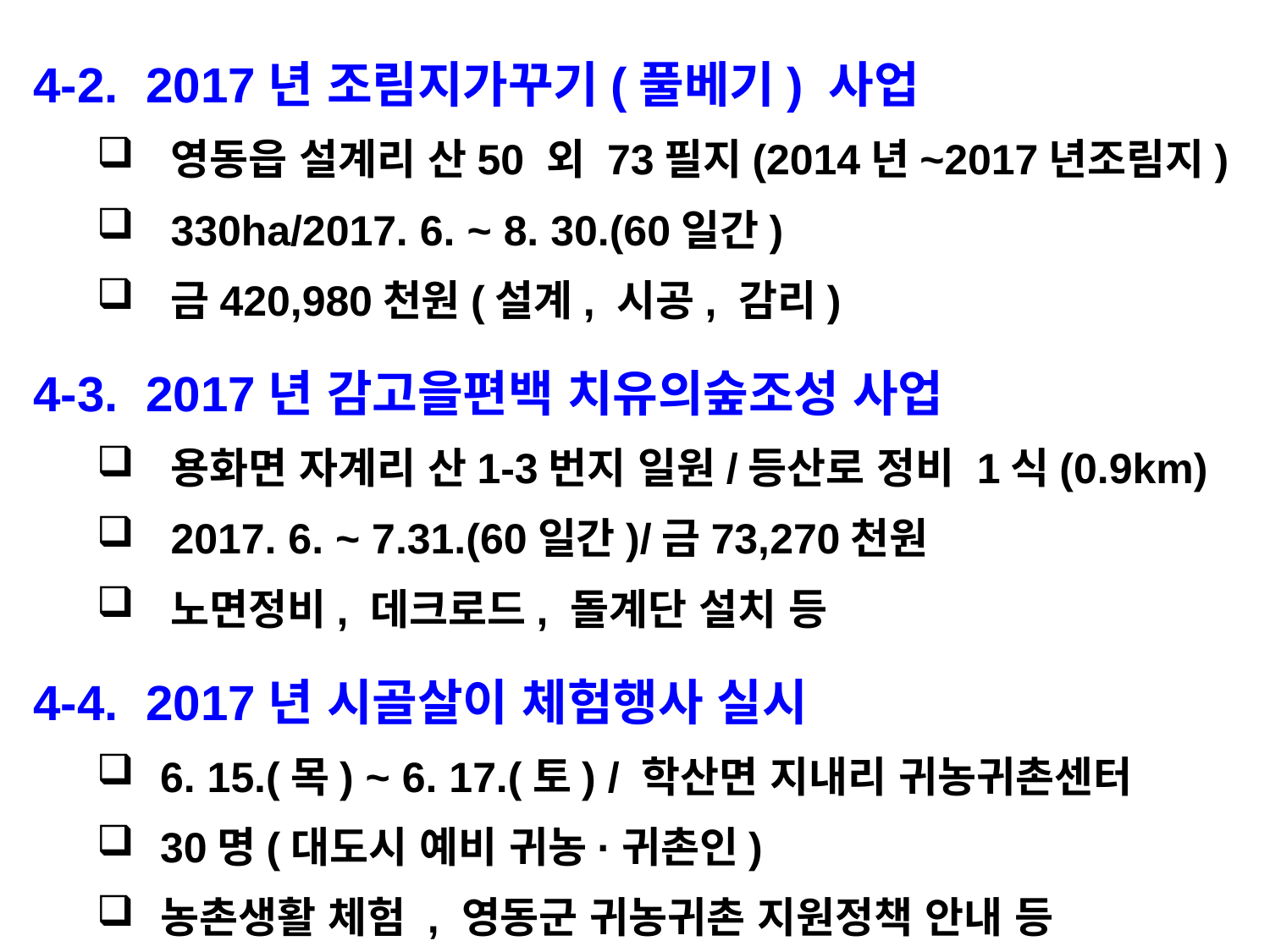

4-2.  2017년 조림지가꾸기(풀베기) 사업
영동읍 설계리 산50 외 73필지(2014년~2017년조림지)
330ha/2017. 6. ~ 8. 30.(60일간)
금420,980천원(설계, 시공, 감리)

4-3.  2017년 감고을편백 치유의숲조성 사업
용화면 자계리 산1-3번지 일원/등산로 정비 1식(0.9km)
2017. 6. ~ 7.31.(60일간)/금73,270천원
노면정비, 데크로드, 돌계단 설치 등

4-4.  2017년 시골살이 체험행사 실시
6. 15.(목) ~ 6. 17.(토) / 학산면 지내리 귀농귀촌센터
30명(대도시 예비 귀농·귀촌인)
농촌생활 체험 , 영동군 귀농귀촌 지원정책 안내 등